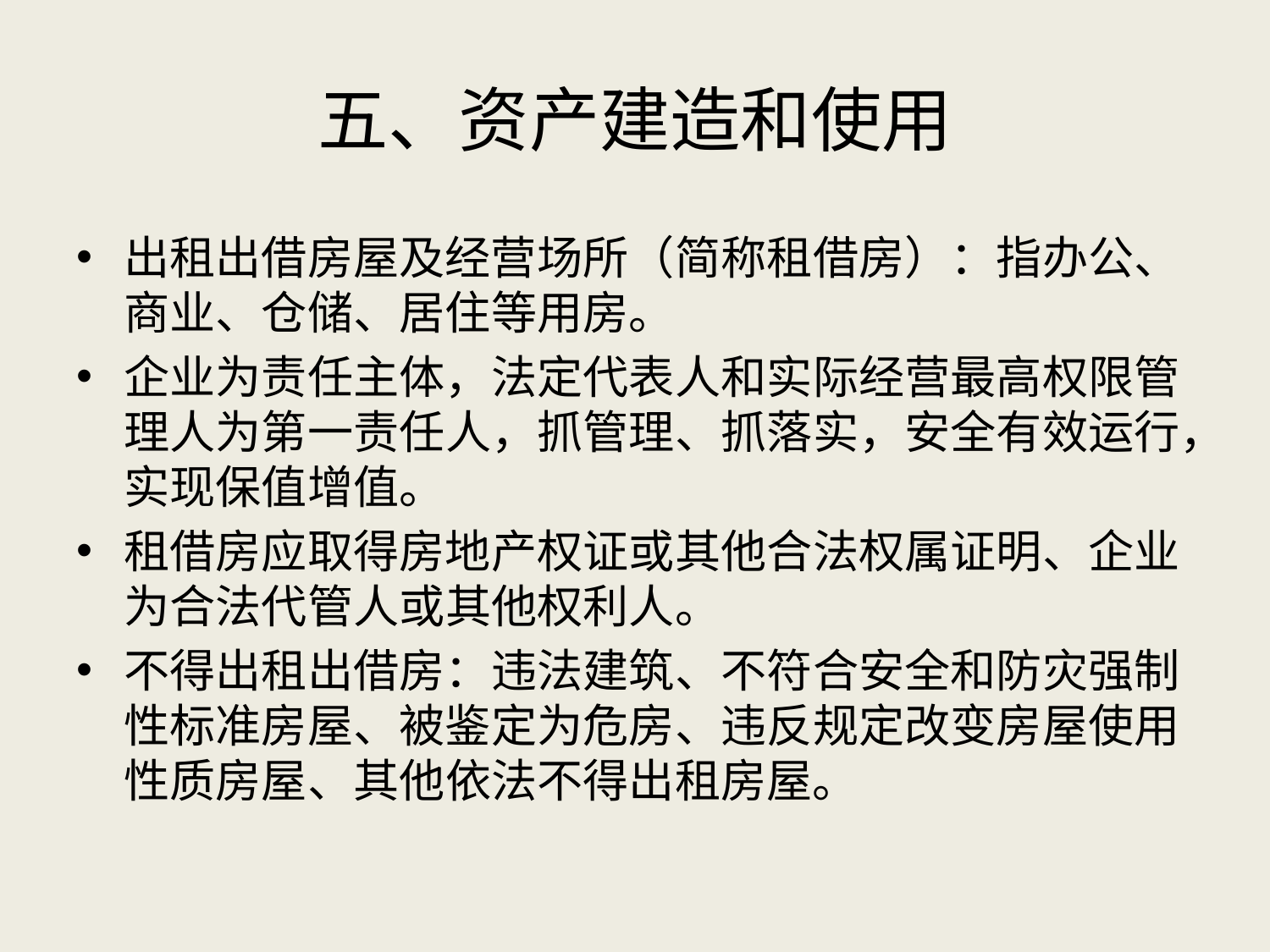

# 五、资产建造和使用
出租出借房屋及经营场所（简称租借房）：指办公、商业、仓储、居住等用房。
企业为责任主体，法定代表人和实际经营最高权限管理人为第一责任人，抓管理、抓落实，安全有效运行，实现保值增值。
租借房应取得房地产权证或其他合法权属证明、企业为合法代管人或其他权利人。
不得出租出借房：违法建筑、不符合安全和防灾强制性标准房屋、被鉴定为危房、违反规定改变房屋使用性质房屋、其他依法不得出租房屋。